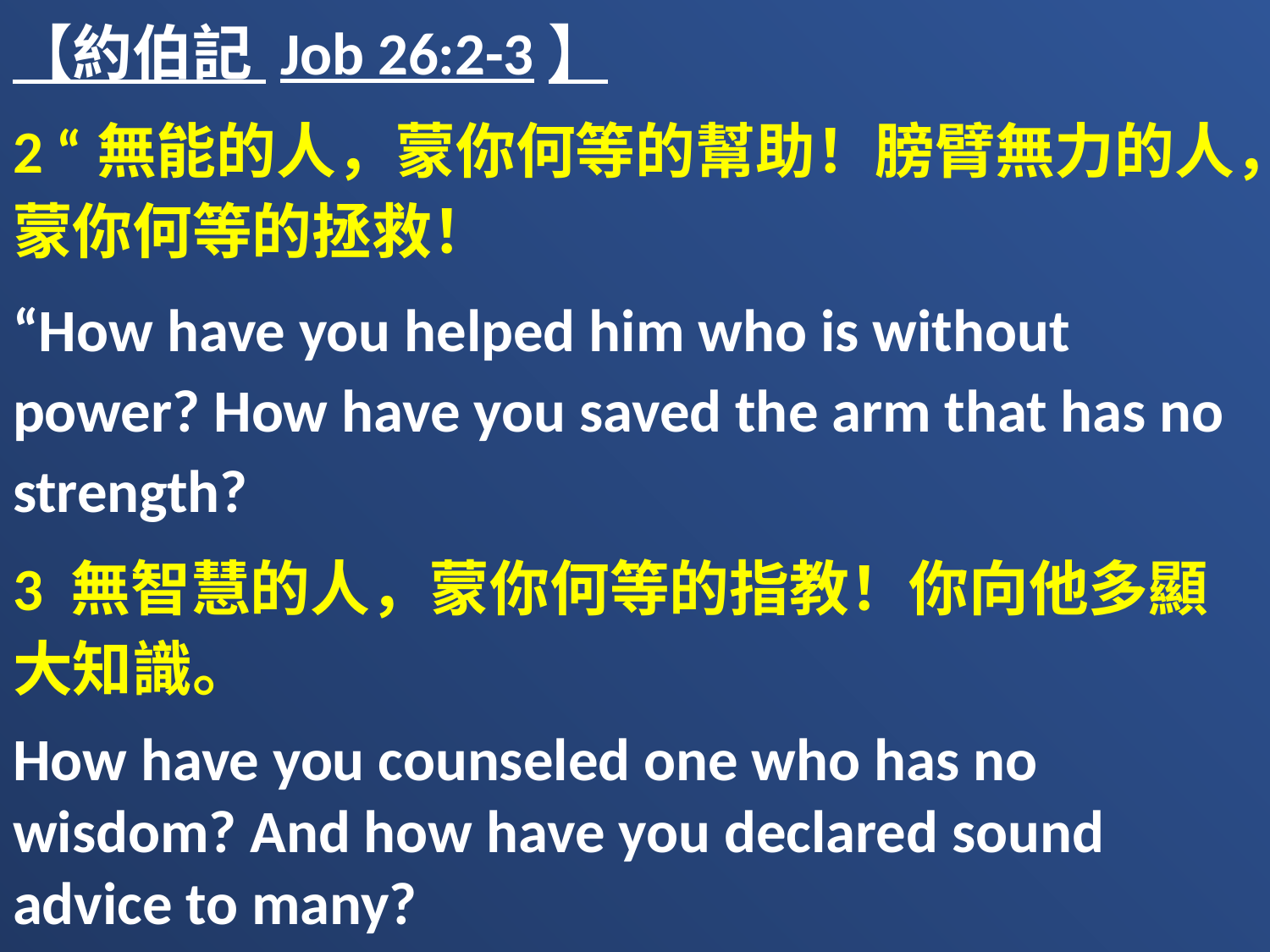

【約伯記 Job 26:2-3】
2 “無能的人，蒙你何等的幫助！膀臂無力的人，蒙你何等的拯救！
“How have you helped him who is without power? How have you saved the arm that has no strength?
3 無智慧的人，蒙你何等的指教！你向他多顯大知識。
How have you counseled one who has no wisdom? And how have you declared sound advice to many?